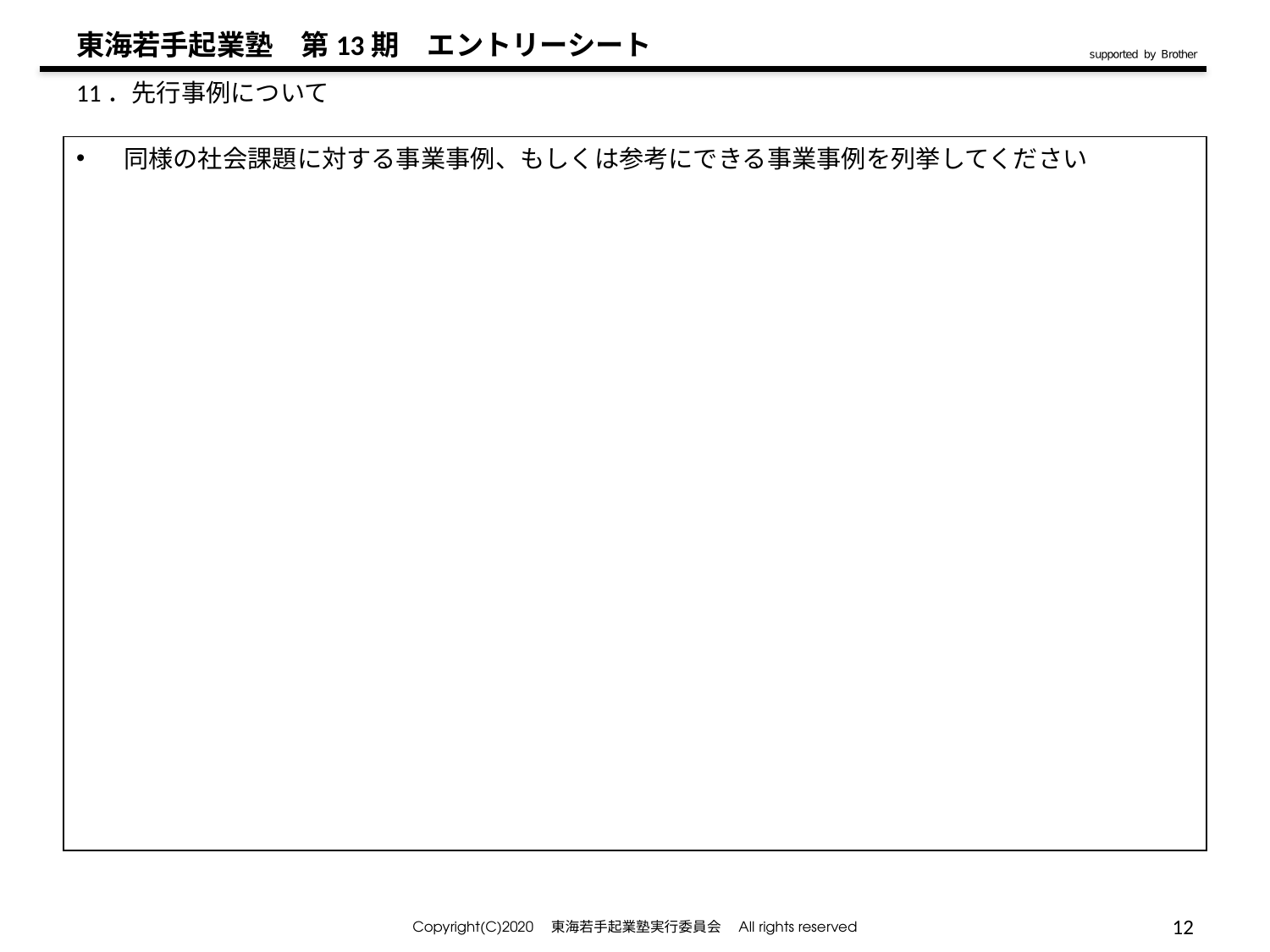

# 11．先行事例について
同様の社会課題に対する事業事例、もしくは参考にできる事業事例を列挙してください

Copyright(C)2020　東海若手起業塾実行委員会　All rights reserved
12